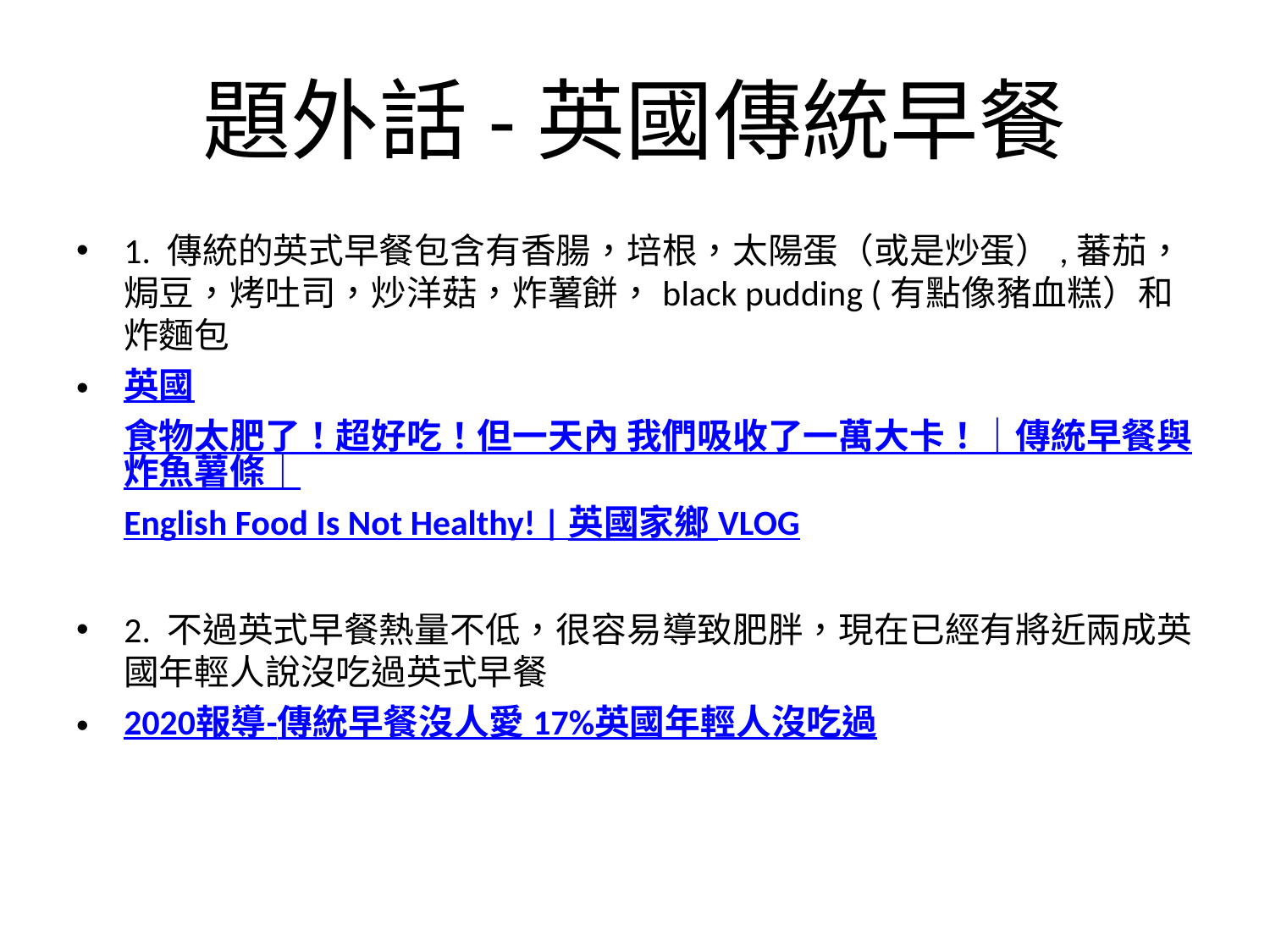

# 題外話-英國傳統早餐
1. 傳統的英式早餐包含有香腸，培根，太陽蛋（或是炒蛋）,蕃茄，焗豆，烤吐司，炒洋菇，炸薯餅，black pudding (有點像豬血糕）和炸麵包
英國食物太肥了！超好吃！但一天內 我們吸收了一萬大卡！｜傳統早餐與炸魚薯條｜English Food Is Not Healthy! | 英國家鄉 VLOG

2. 不過英式早餐熱量不低，很容易導致肥胖，現在已經有將近兩成英國年輕人說沒吃過英式早餐
2020報導-傳統早餐沒人愛 17%英國年輕人沒吃過